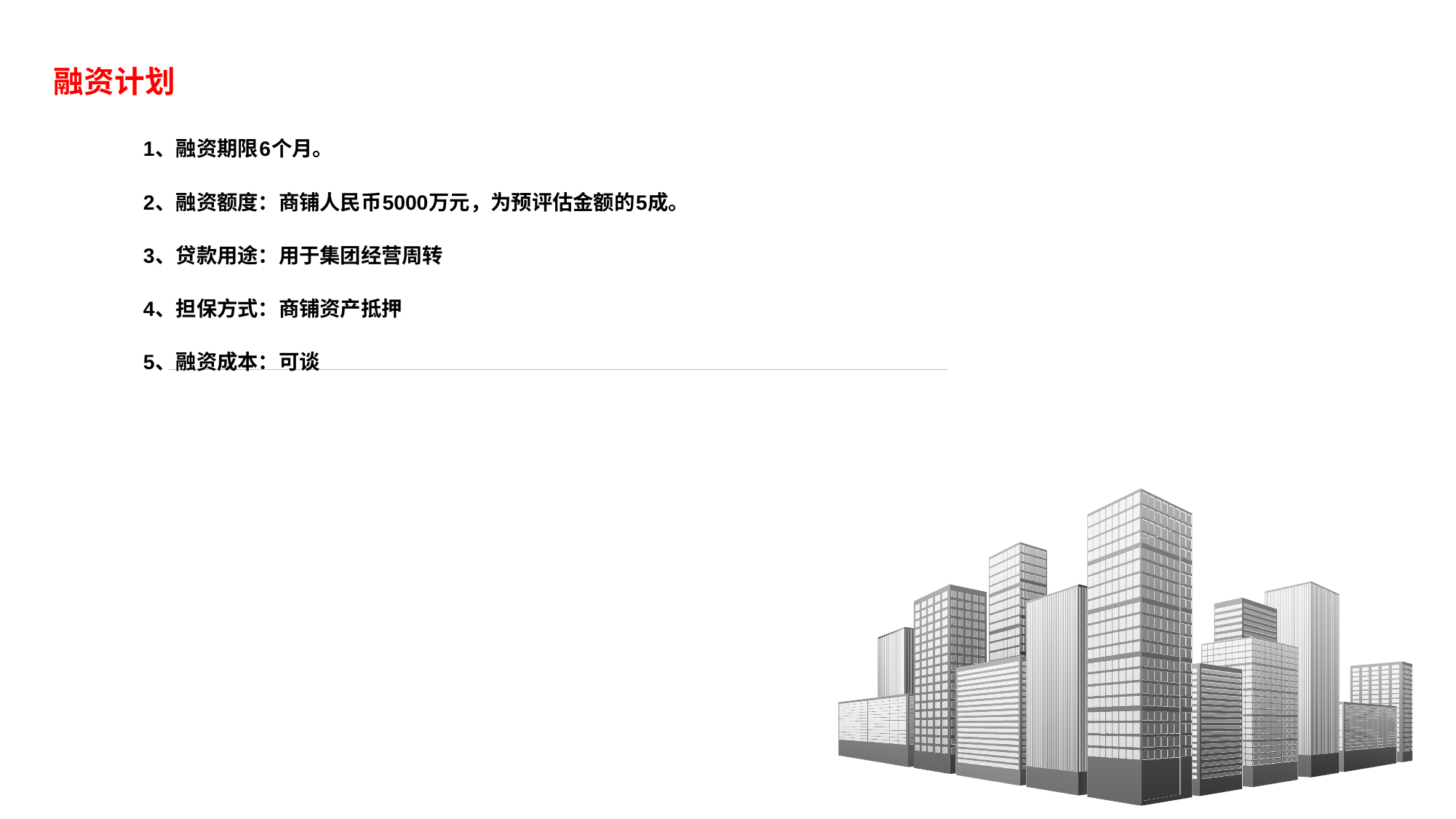

# 融资计划
1、融资期限6个月。
2、融资额度：商铺人民币5000万元，为预评估金额的5成。
3、贷款用途：用于集团经营周转
4、担保方式：商铺资产抵押
5、融资成本：可谈